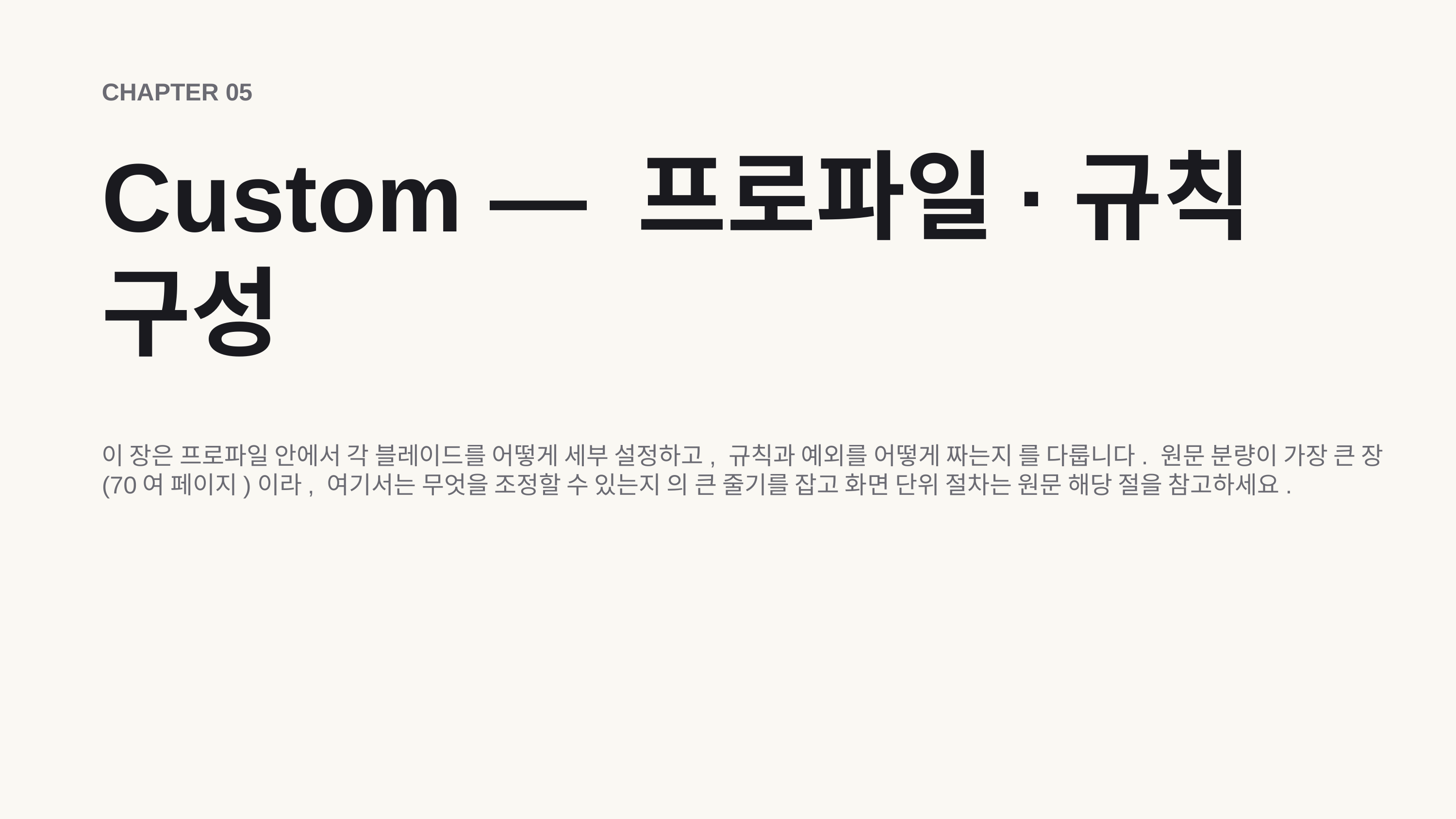

CHAPTER 05
Custom — 프로파일·규칙 구성
이 장은 프로파일 안에서 각 블레이드를 어떻게 세부 설정하고, 규칙과 예외를 어떻게 짜는지 를 다룹니다. 원문 분량이 가장 큰 장(70여 페이지)이라, 여기서는 무엇을 조정할 수 있는지 의 큰 줄기를 잡고 화면 단위 절차는 원문 해당 절을 참고하세요.